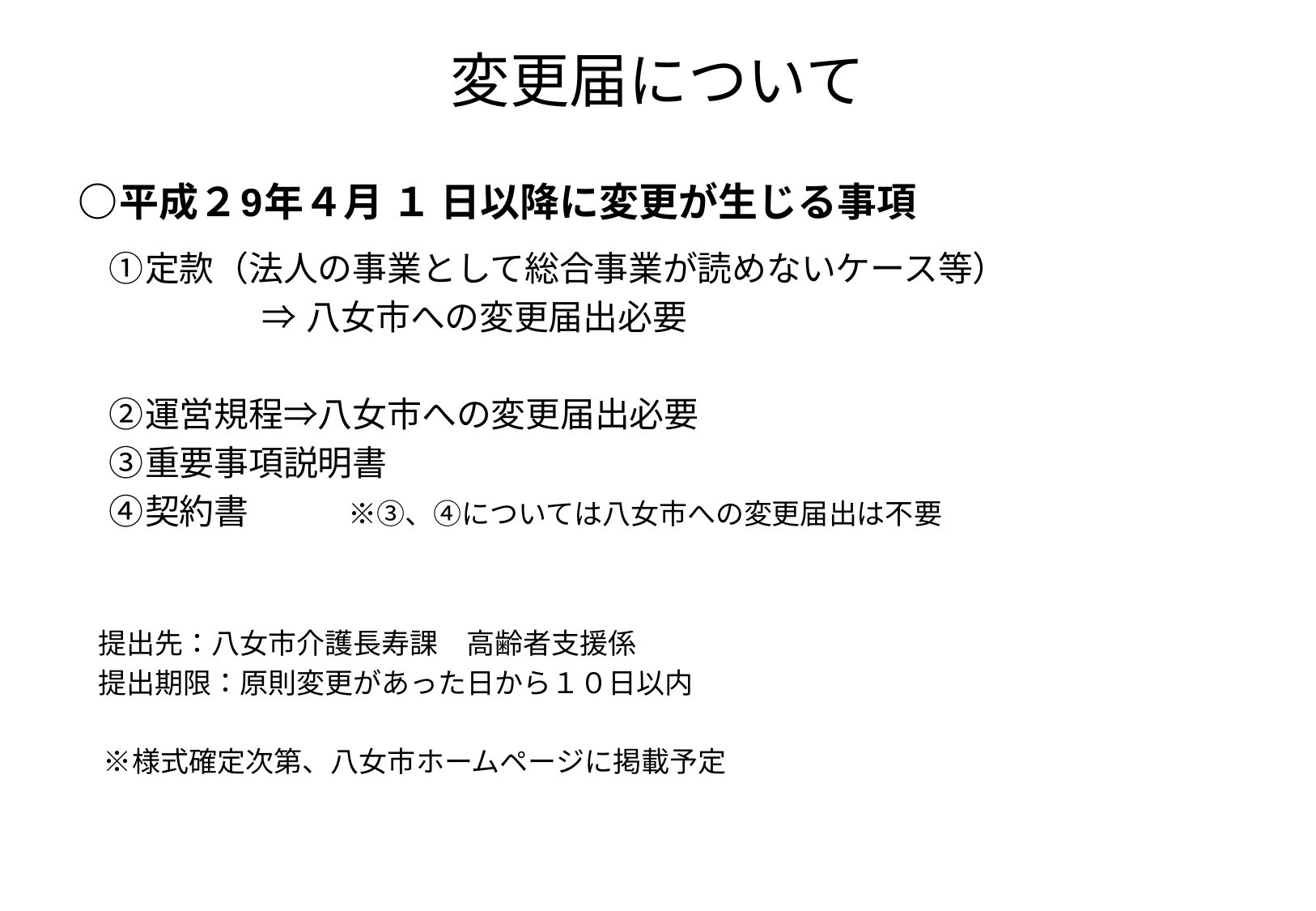

# 変更届について

○平成２9年４月 １ 日以降に変更が生じる事項

    ①定款（法人の事業として総合事業が読めないケース等）
                        ⇒ 八女市への変更届出必要

    ②運営規程⇒八女市への変更届出必要
    ③重要事項説明書
    ④契約書             ※③、④については八女市への変更届出は不要

   提出先：八女市介護長寿課　高齢者支援係
   提出期限：原則変更があった日から１０日以内

    ※様式確定次第、八女市ホームページに掲載予定